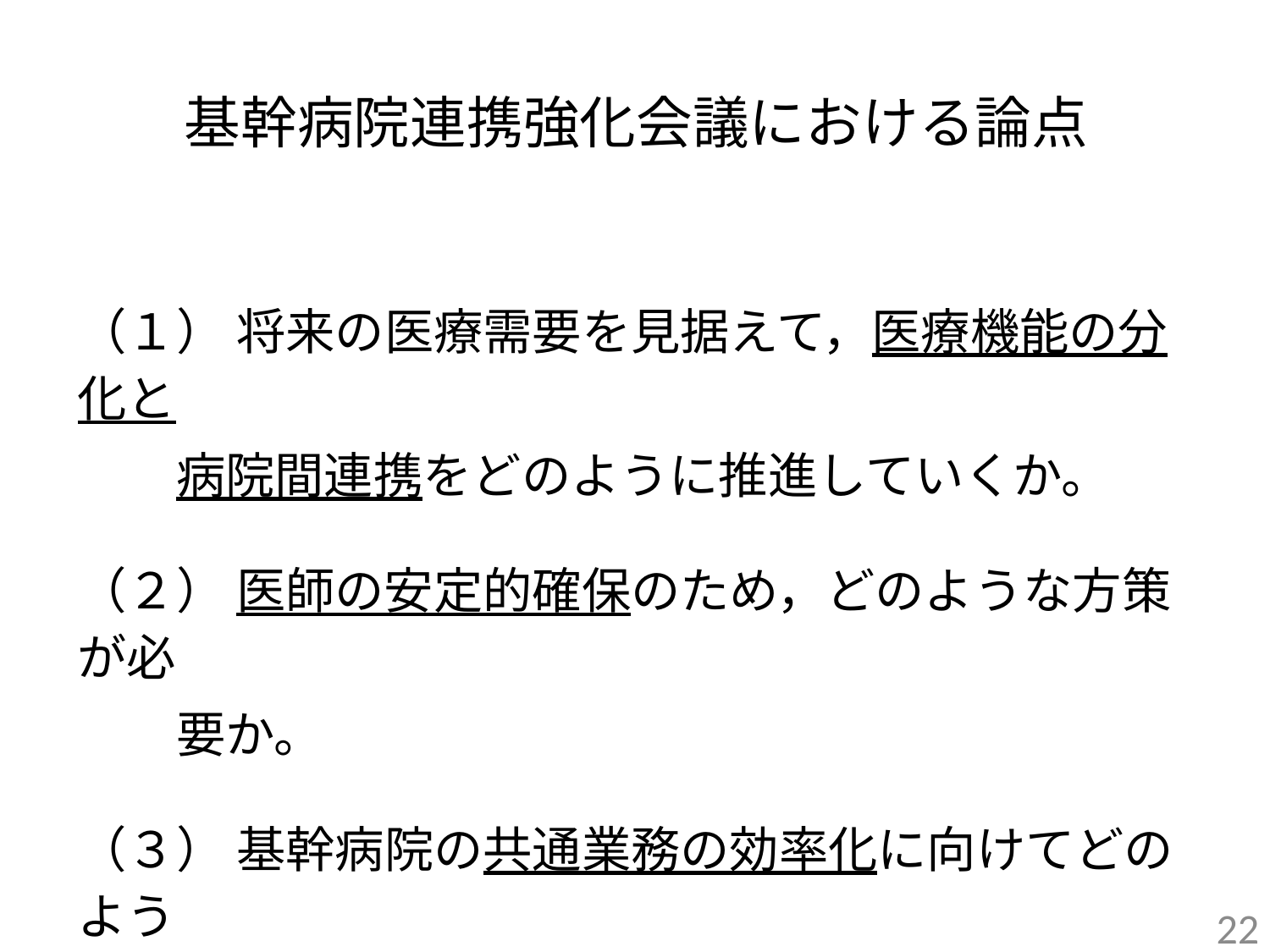

# 基幹病院連携強化会議における論点
（１） 将来の医療需要を見据えて，医療機能の分化と
　　病院間連携をどのように推進していくか。

（２） 医師の安定的確保のため，どのような方策が必
　　要か。

（３） 基幹病院の共通業務の効率化に向けてどのよう
　　な取組が必要か。
22